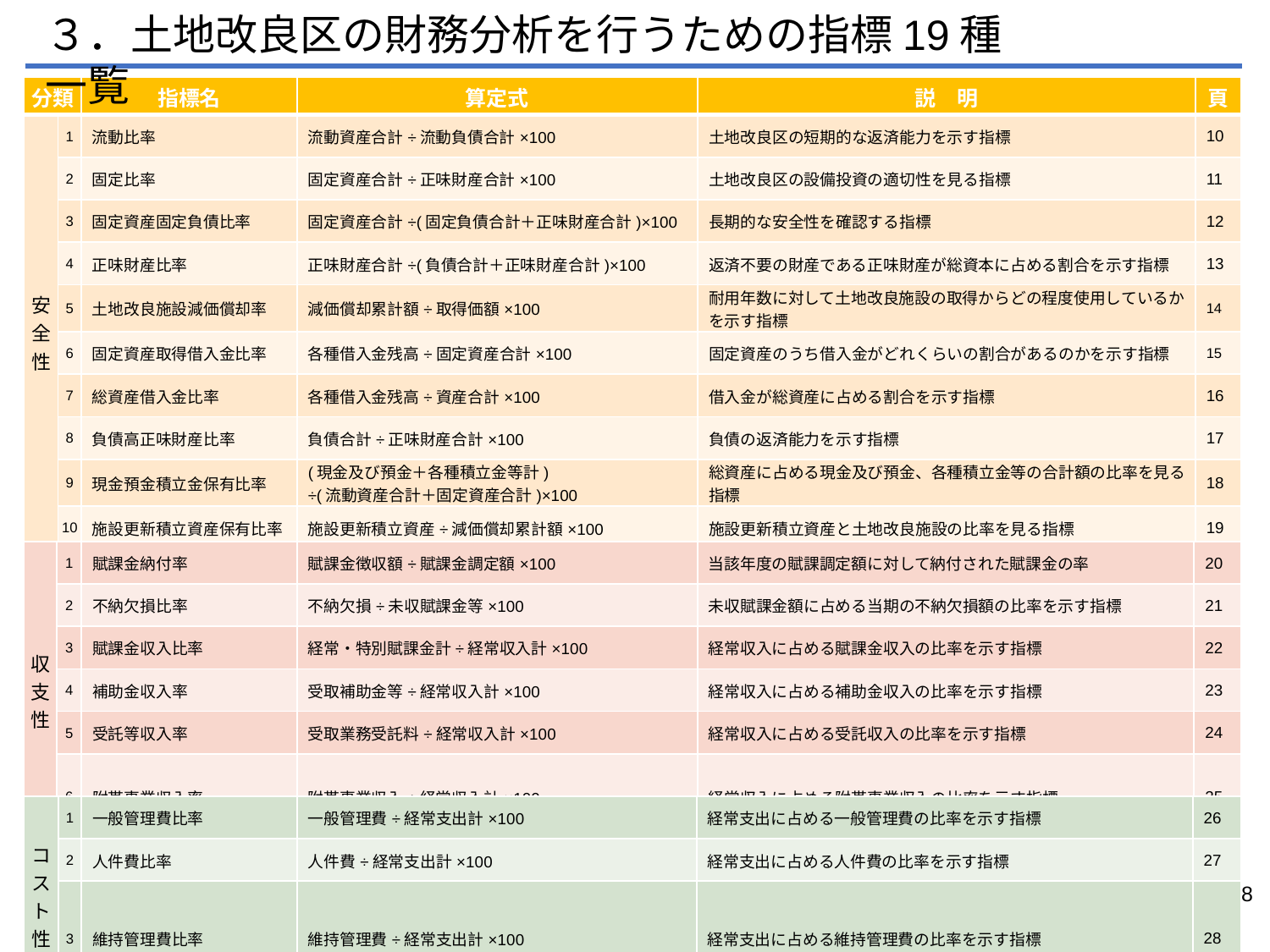

３．土地改良区の財務分析を行うための指標19種一覧
| 分類 |  | 指標名 | 算定式 | 説　明 | 頁 |
| --- | --- | --- | --- | --- | --- |
| 安全性 | 1 | 流動比率 | 流動資産合計÷流動負債合計×100 | 土地改良区の短期的な返済能力を示す指標 | 10 |
|  | 2 | 固定比率 | 固定資産合計÷正味財産合計×100 | 土地改良区の設備投資の適切性を見る指標 | 11 |
|  | 3 | 固定資産固定負債比率 | 固定資産合計÷(固定負債合計＋正味財産合計)×100 | 長期的な安全性を確認する指標 | 12 |
|  | 4 | 正味財産比率 | 正味財産合計÷(負債合計＋正味財産合計)×100 | 返済不要の財産である正味財産が総資本に占める割合を示す指標 | 13 |
|  | 5 | 土地改良施設減価償却率 | 減価償却累計額÷取得価額×100 | 耐用年数に対して土地改良施設の取得からどの程度使用しているかを示す指標 | 14 |
|  | 6 | 固定資産取得借入金比率 | 各種借入金残高÷固定資産合計×100 | 固定資産のうち借入金がどれくらいの割合があるのかを示す指標 | 15 |
|  | 7 | 総資産借入金比率 | 各種借入金残高÷資産合計×100 | 借入金が総資産に占める割合を示す指標 | 16 |
|  | 8 | 負債高正味財産比率 | 負債合計÷正味財産合計×100 | 負債の返済能力を示す指標 | 17 |
|  | 9 | 現金預金積立金保有比率 | (現金及び預金＋各種積立金等計) ÷(流動資産合計＋固定資産合計)×100 | 総資産に占める現金及び預金、各種積立金等の合計額の比率を見る指標 | 18 |
|  | 10 | 施設更新積立資産保有比率 | 施設更新積立資産÷減価償却累計額×100 | 施設更新積立資産と土地改良施設の比率を見る指標 | 19 |
| 収支性 | 1 | 賦課金納付率 | 賦課金徴収額÷賦課金調定額×100 | 当該年度の賦課調定額に対して納付された賦課金の率 | 20 |
| --- | --- | --- | --- | --- | --- |
|  | 2 | 不納欠損比率 | 不納欠損÷未収賦課金等×100 | 未収賦課金額に占める当期の不納欠損額の比率を示す指標 | 21 |
|  | 3 | 賦課金収入比率 | 経常・特別賦課金計÷経常収入計×100 | 経常収入に占める賦課金収入の比率を示す指標 | 22 |
|  | 4 | 補助金収入率 | 受取補助金等÷経常収入計×100 | 経常収入に占める補助金収入の比率を示す指標 | 23 |
|  | 5 | 受託等収入率 | 受取業務受託料÷経常収入計×100 | 経常収入に占める受託収入の比率を示す指標 | 24 |
|  | 6 | 附帯事業収入率 | 附帯事業収入÷経常収入計×100 | 経常収入に占める附帯事業収入の比率を示す指標 | 25 |
| コスト性 | 1 | 一般管理費比率 | 一般管理費÷経常支出計×100 | 経常支出に占める一般管理費の比率を示す指標 | 26 |
| --- | --- | --- | --- | --- | --- |
|  | 2 | 人件費比率 | 人件費÷経常支出計×100 | 経常支出に占める人件費の比率を示す指標 | 27 |
|  | 3 | 維持管理費比率 | 維持管理費÷経常支出計×100 | 経常支出に占める維持管理費の比率を示す指標 | 28 |
8